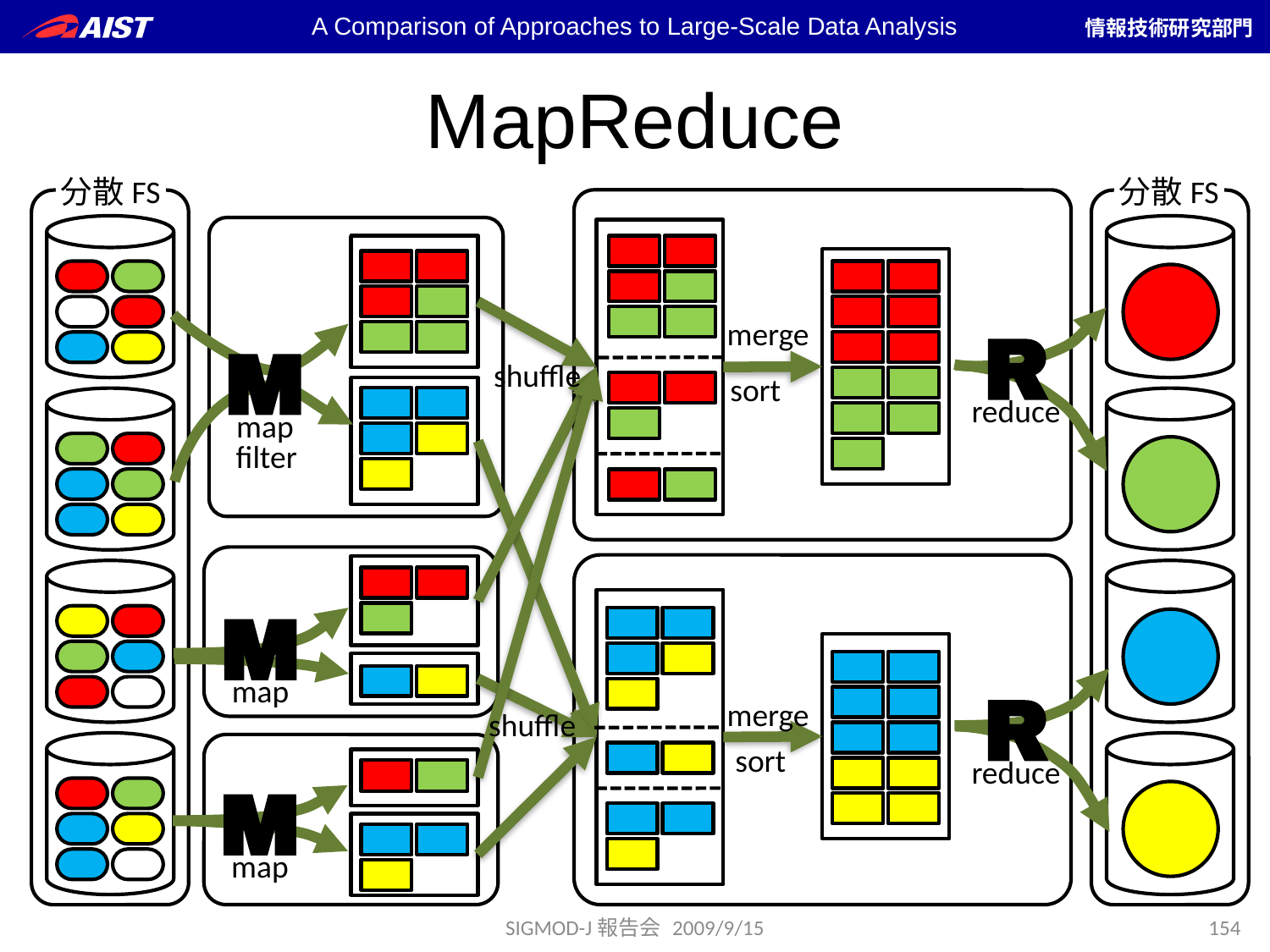

A Comparison of Approaches to Large-Scale Data Analysis
# MapReduce
分散FS
分散FS

merge
R
reduce

M
map

shuffle
sort

filter

M
map

R
reduce

merge
shuffle

sort

M
map

SIGMOD-J報告会 2009/9/15
154